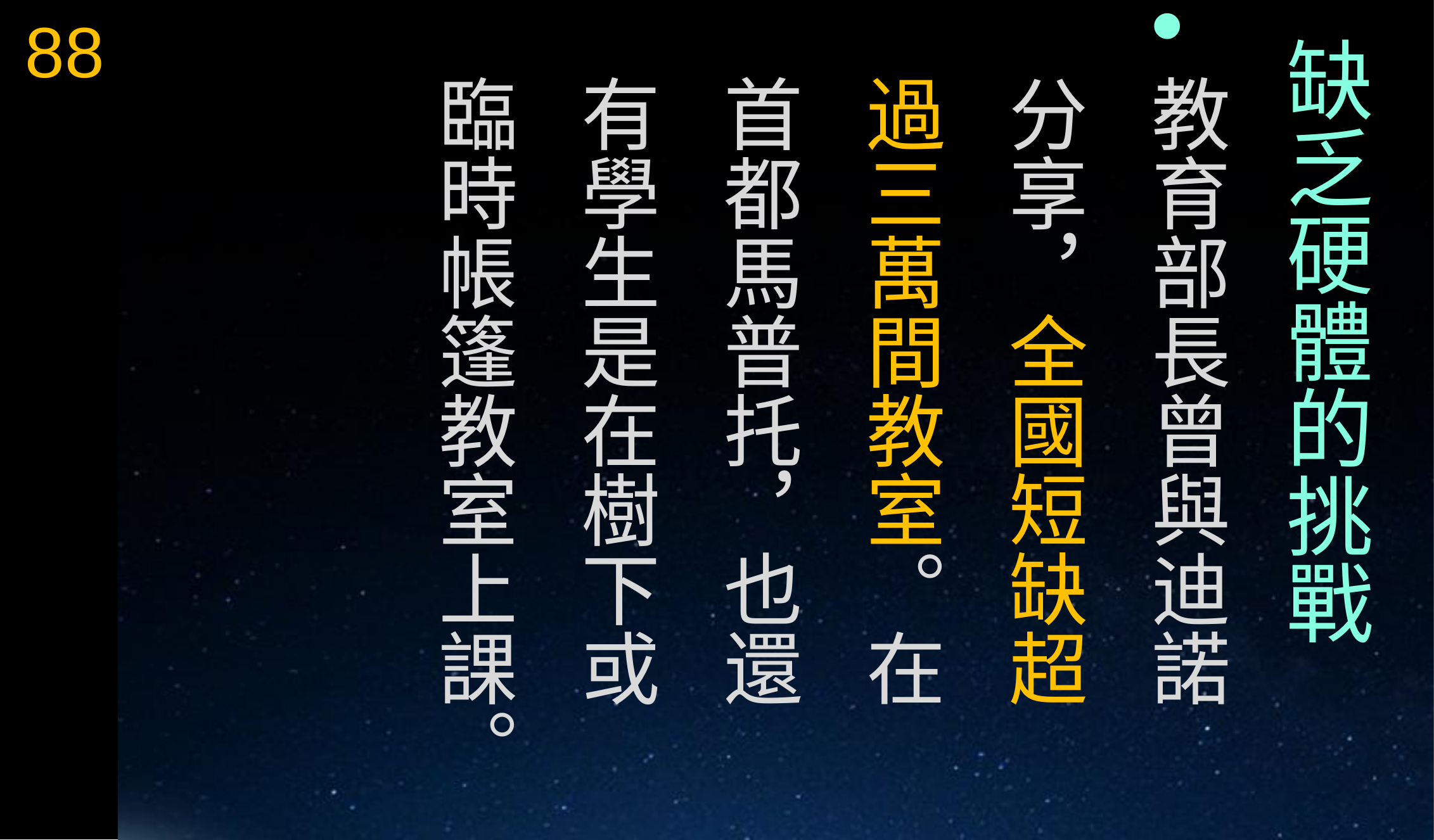

88
教育部長曾與迪諾分享，全國短缺超過三萬間教室。在首都馬普托，也還有學生是在樹下或臨時帳篷教室上課。
# 缺乏硬體的挑戰